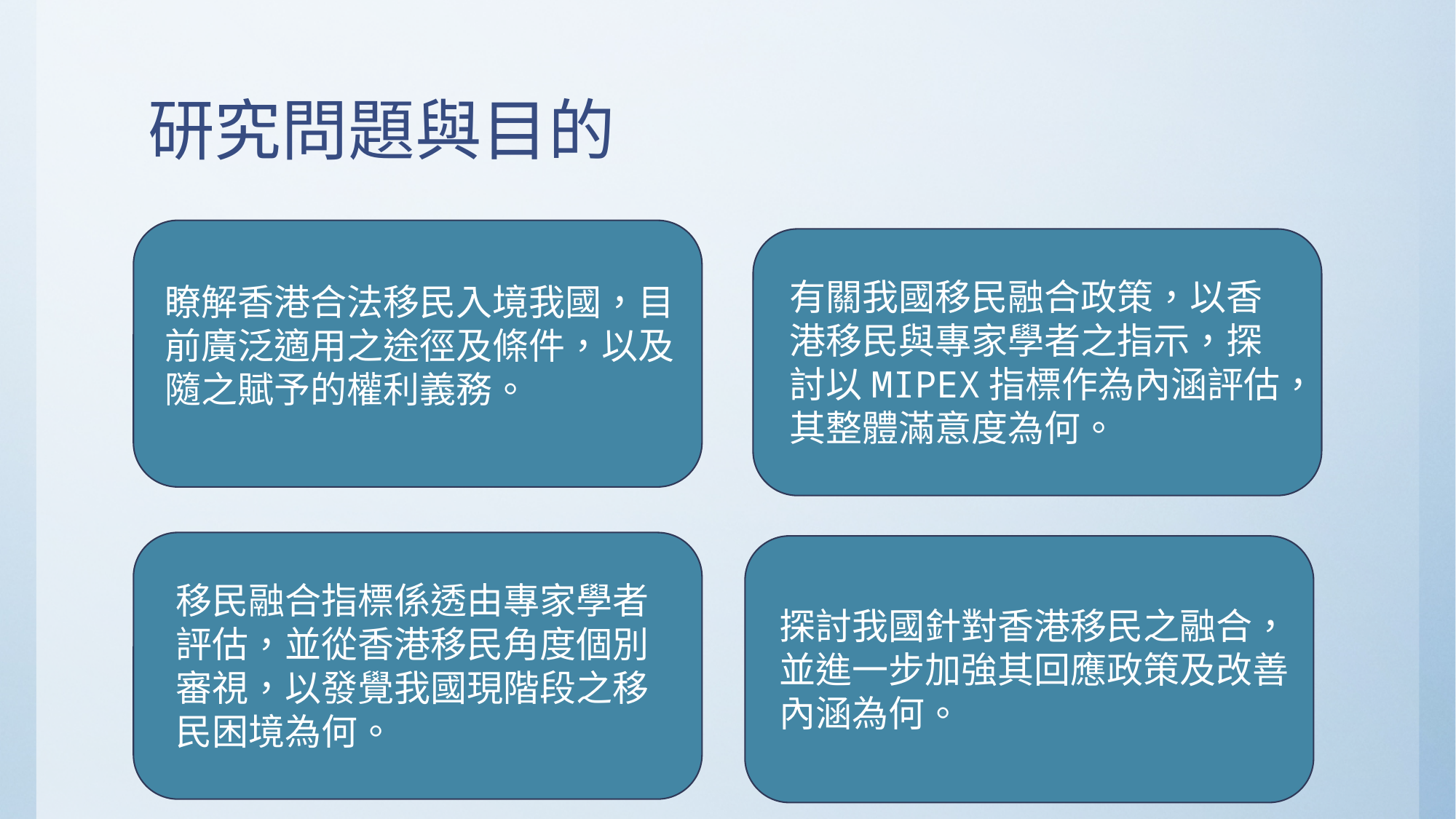

# 研究問題與目的

有關我國移民融合政策，以香港移民與專家學者之指示，探討以MIPEX指標作為內涵評估，其整體滿意度為何。
瞭解香港合法移民入境我國，目前廣泛適用之途徑及條件，以及隨之賦予的權利義務。

移民融合指標係透由專家學者評估，並從香港移民角度個別審視，以發覺我國現階段之移民困境為何。
探討我國針對香港移民之融合，並進一步加強其回應政策及改善內涵為何。